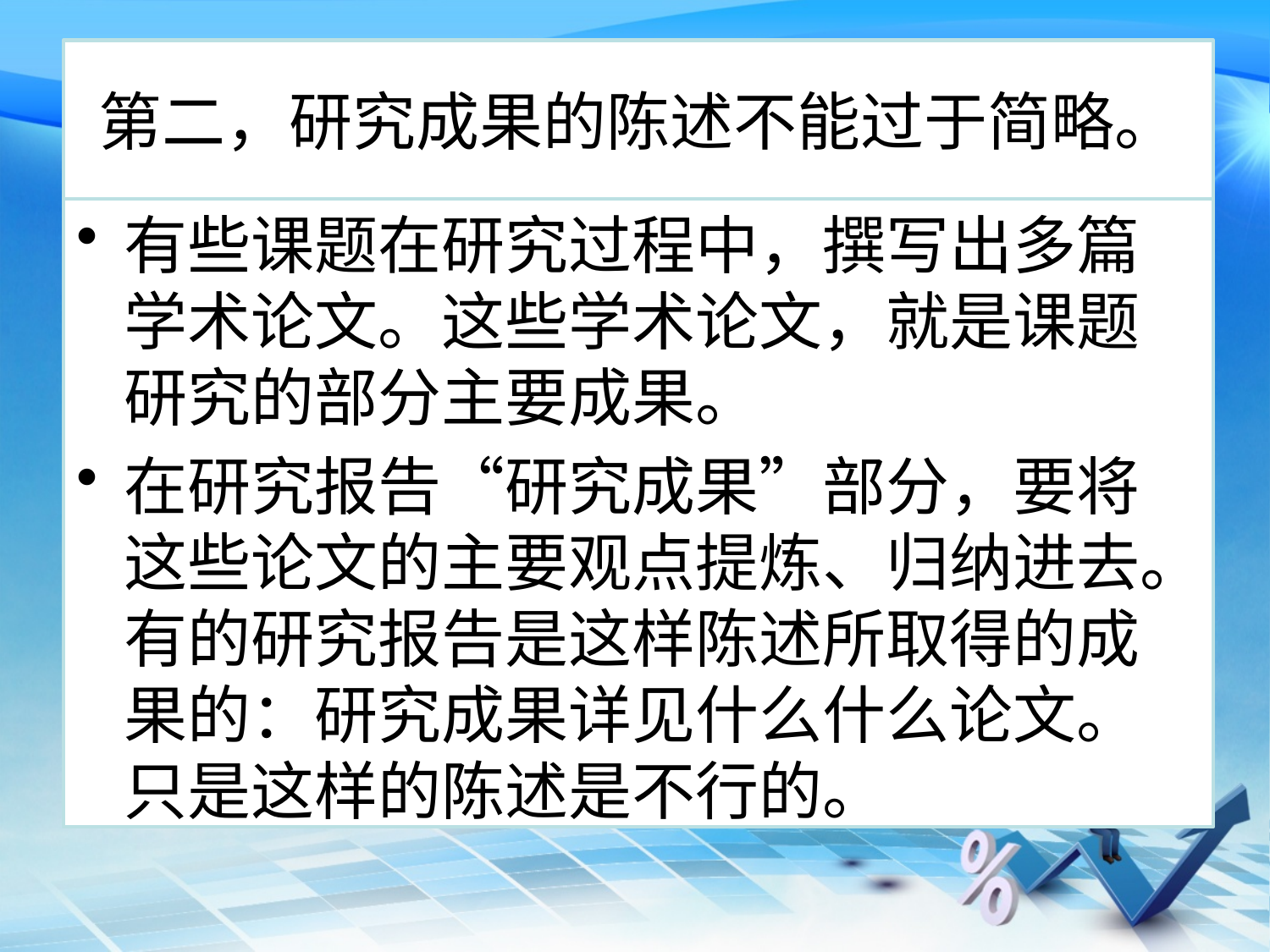

# 第二，研究成果的陈述不能过于简略。
有些课题在研究过程中，撰写出多篇学术论文。这些学术论文，就是课题研究的部分主要成果。
在研究报告“研究成果”部分，要将这些论文的主要观点提炼、归纳进去。有的研究报告是这样陈述所取得的成果的：研究成果详见什么什么论文。只是这样的陈述是不行的。
39